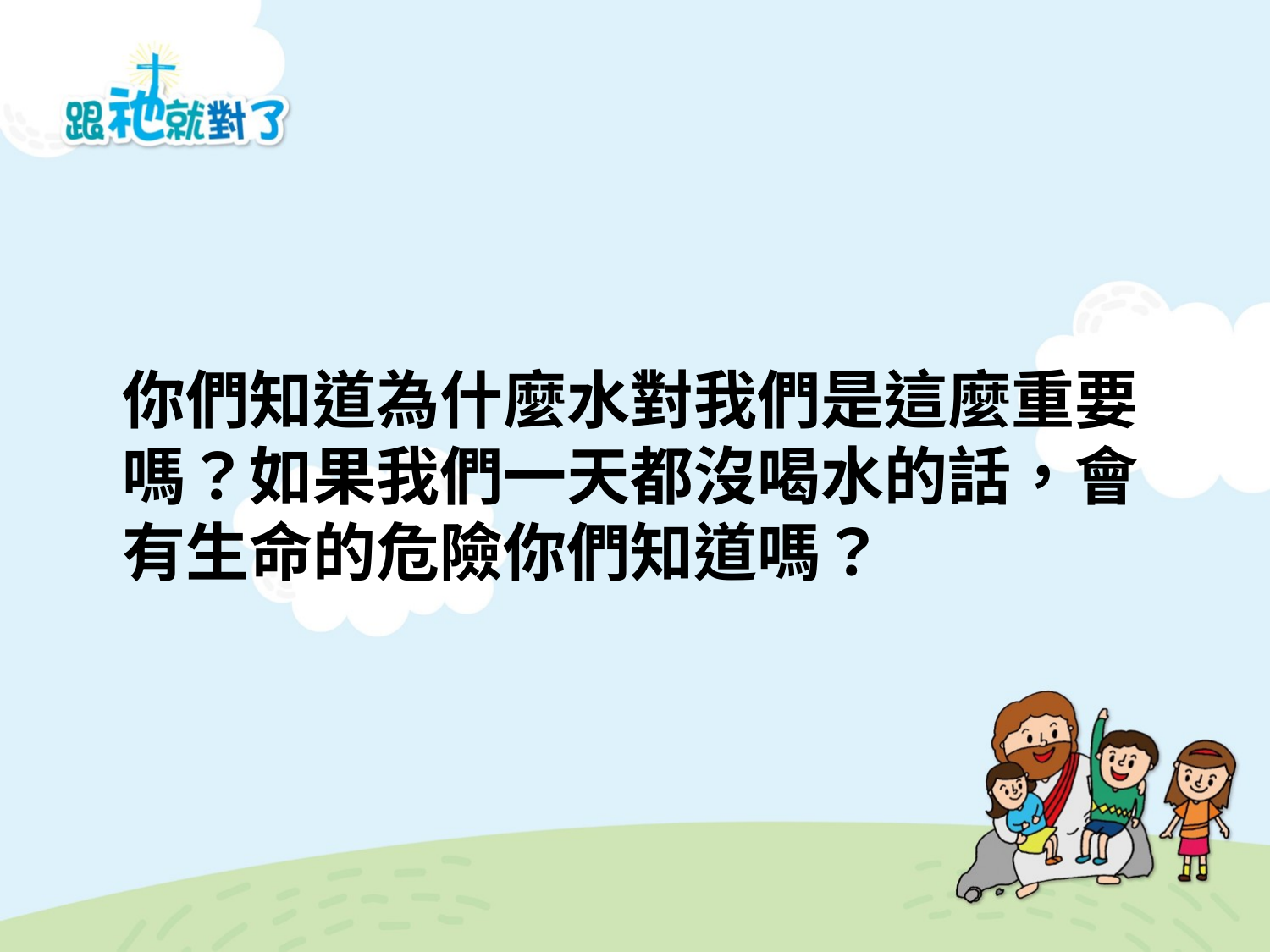

你們知道為什麼水對我們是這麼重要嗎？如果我們一天都沒喝水的話，會有生命的危險你們知道嗎？